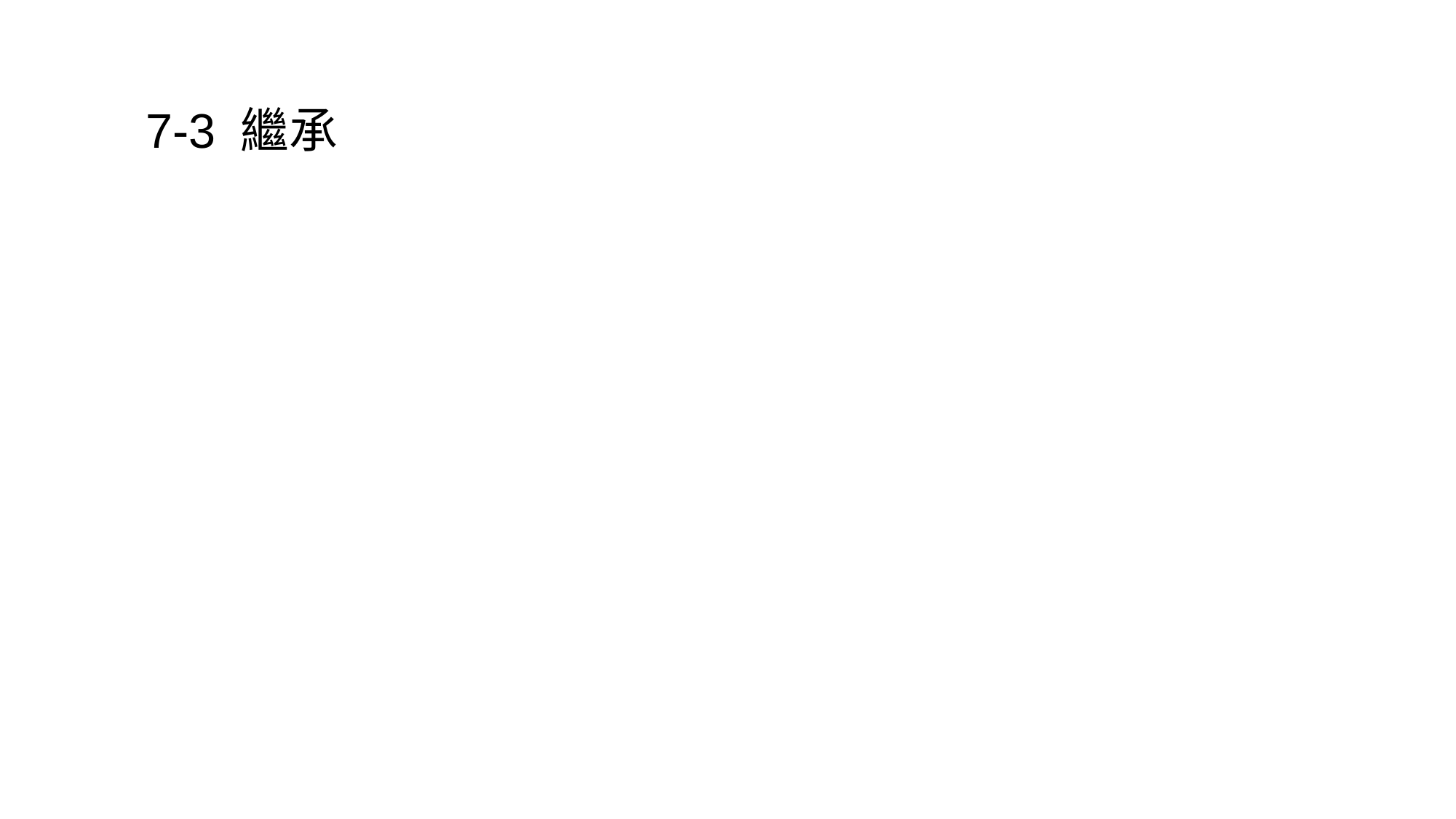

特徵1
父類別

特徵2

特徵3
箭頭表示繼承自

特徵1

定義於父類別，但可以從子類別存取

特徵2
子類別

特徵3

定義於子類別
特徵4
# 7-3 繼承